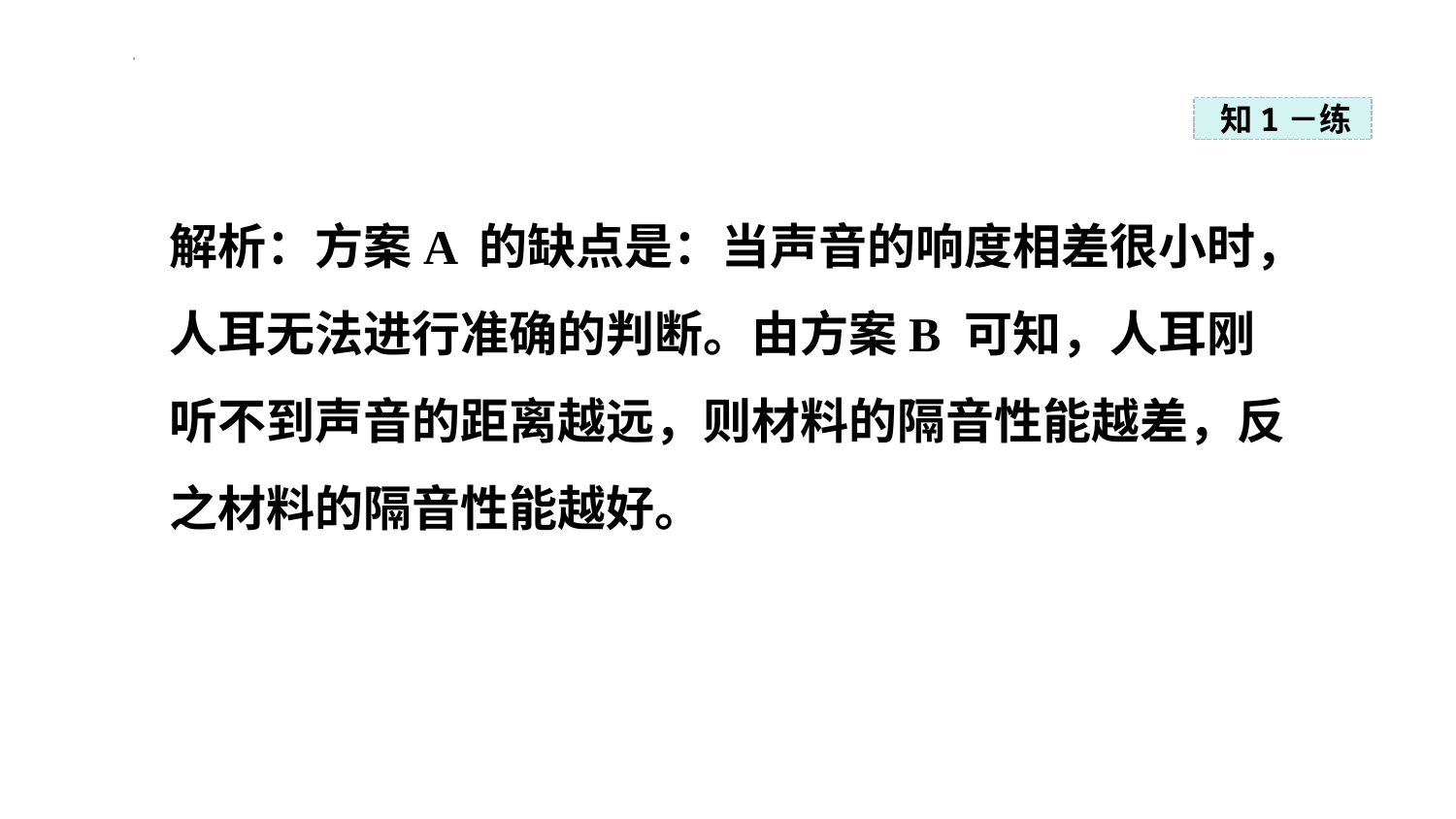

知1－练

解析：方案A 的缺点是：当声音的响度相差很小时，人耳无法进行准确的判断。由方案B 可知，人耳刚听不到声音的距离越远，则材料的隔音性能越差，反之材料的隔音性能越好。